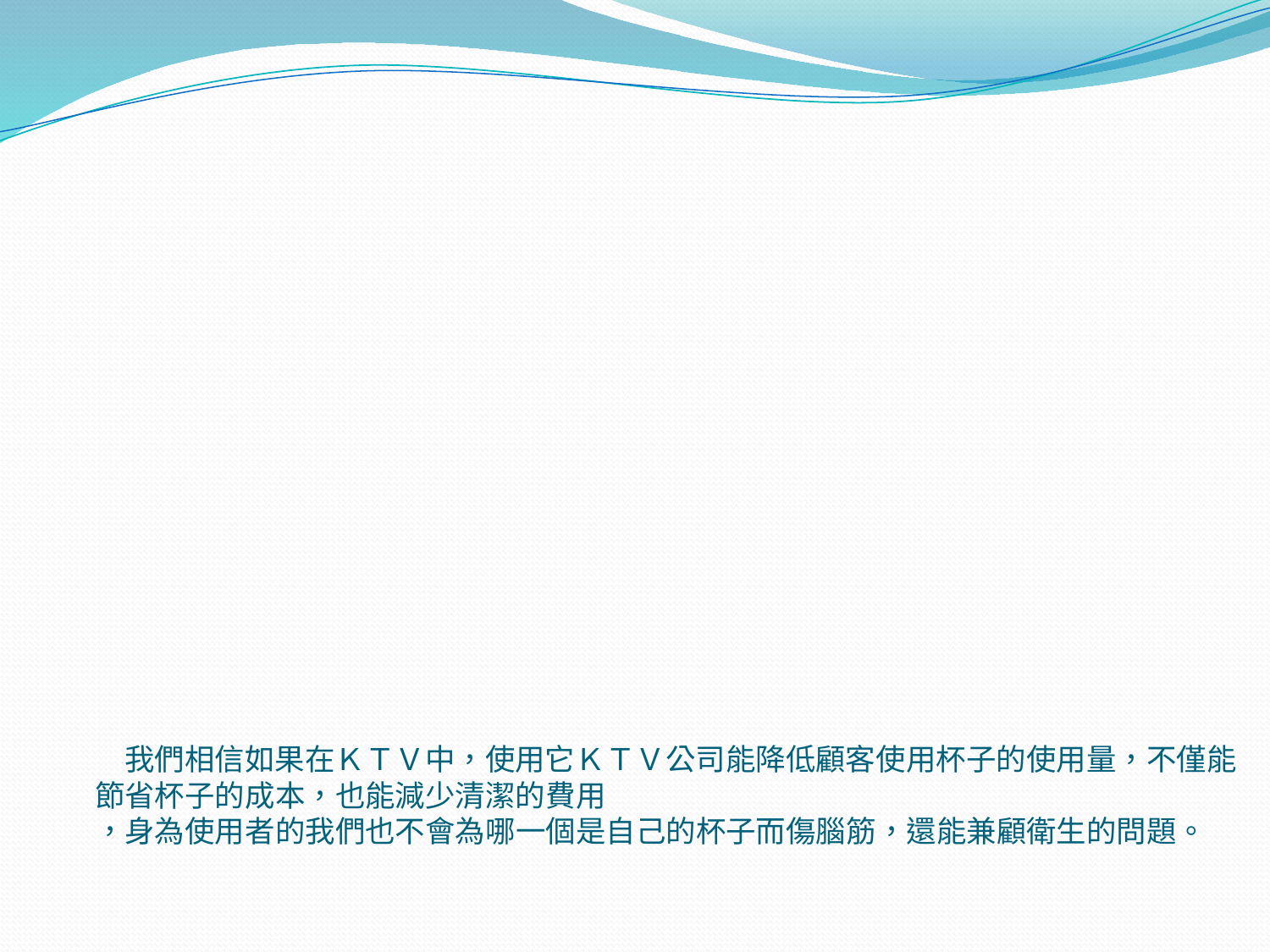

# 我們相信如果在ＫＴＶ中，使用它ＫＴＶ公司能降低顧客使用杯子的使用量，不僅能節省杯子的成本，也能減少清潔的費用 ，身為使用者的我們也不會為哪一個是自己的杯子而傷腦筋，還能兼顧衛生的問題。